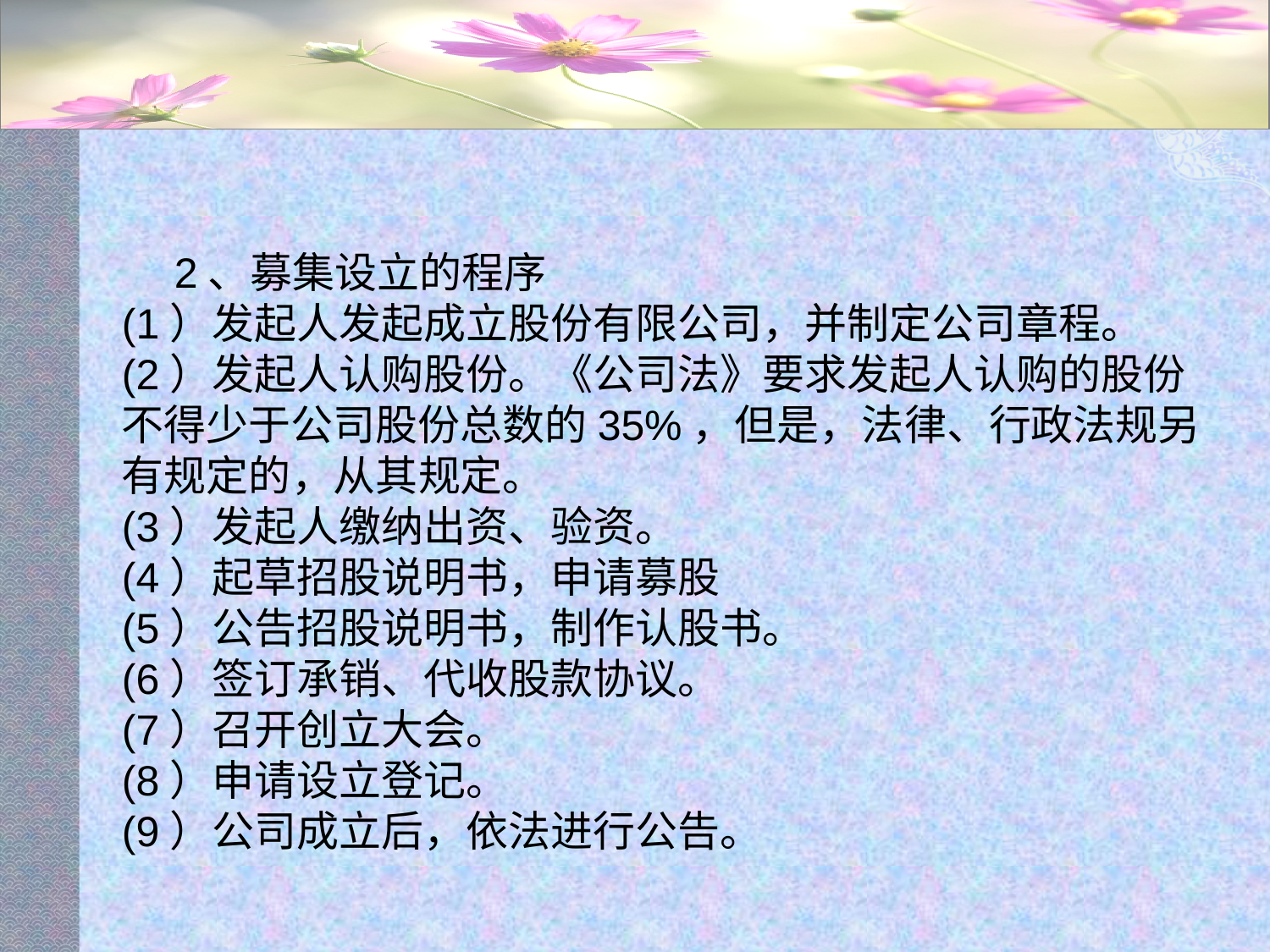

#
　2、募集设立的程序
(1）发起人发起成立股份有限公司，并制定公司章程。
(2）发起人认购股份。《公司法》要求发起人认购的股份不得少于公司股份总数的35%，但是，法律、行政法规另有规定的，从其规定。
(3）发起人缴纳出资、验资。
(4）起草招股说明书，申请募股
(5）公告招股说明书，制作认股书。
(6）签订承销、代收股款协议。
(7）召开创立大会。
(8）申请设立登记。
(9）公司成立后，依法进行公告。